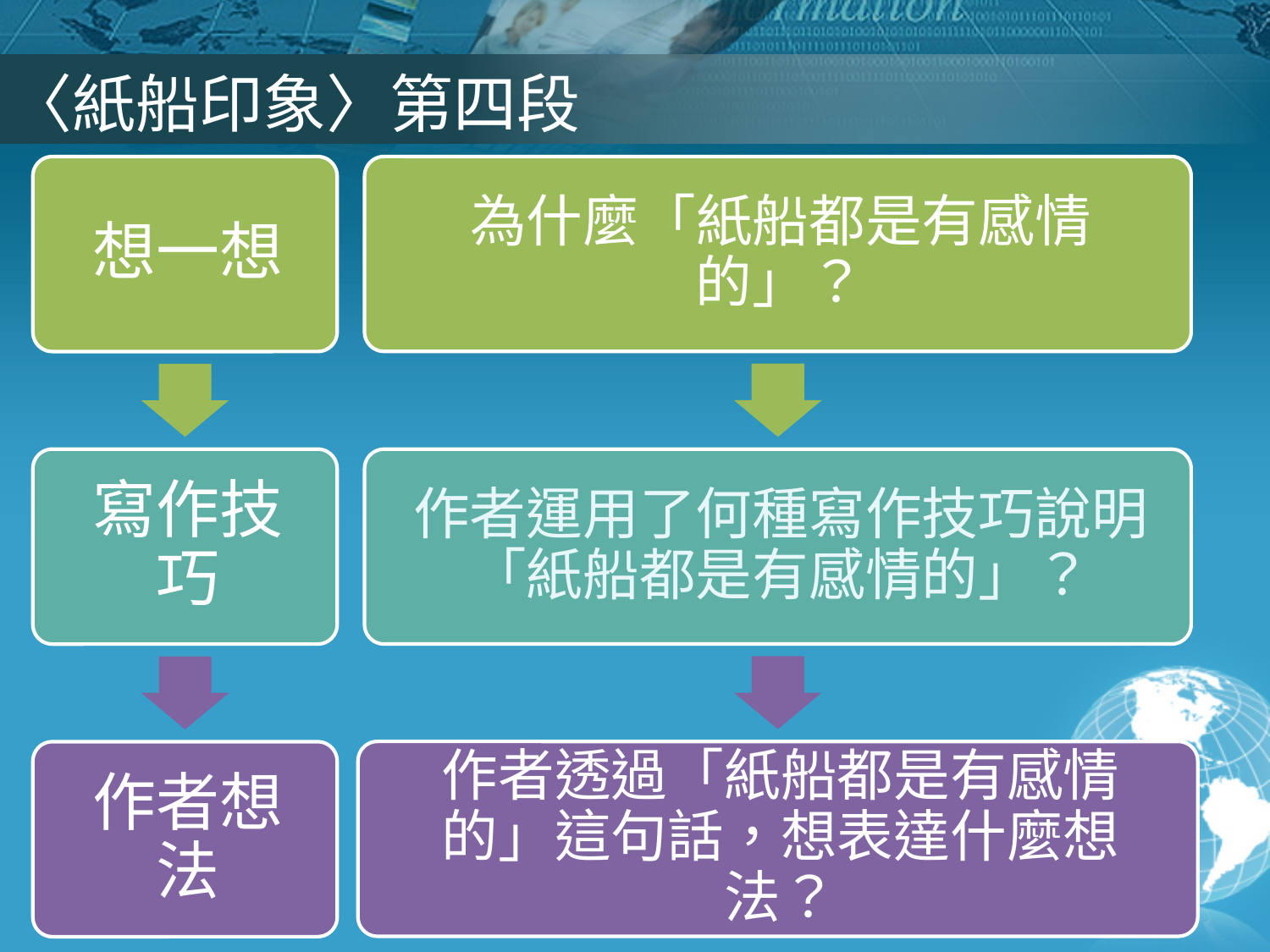

〈紙船印象〉第四段
想一想

寫作技巧

作者想法
為什麼「紙船都是有感情的」？

作者運用了何種寫作技巧說明「紙船都是有感情的」？

作者透過「紙船都是有感情的」這句話，想表達什麼想法？